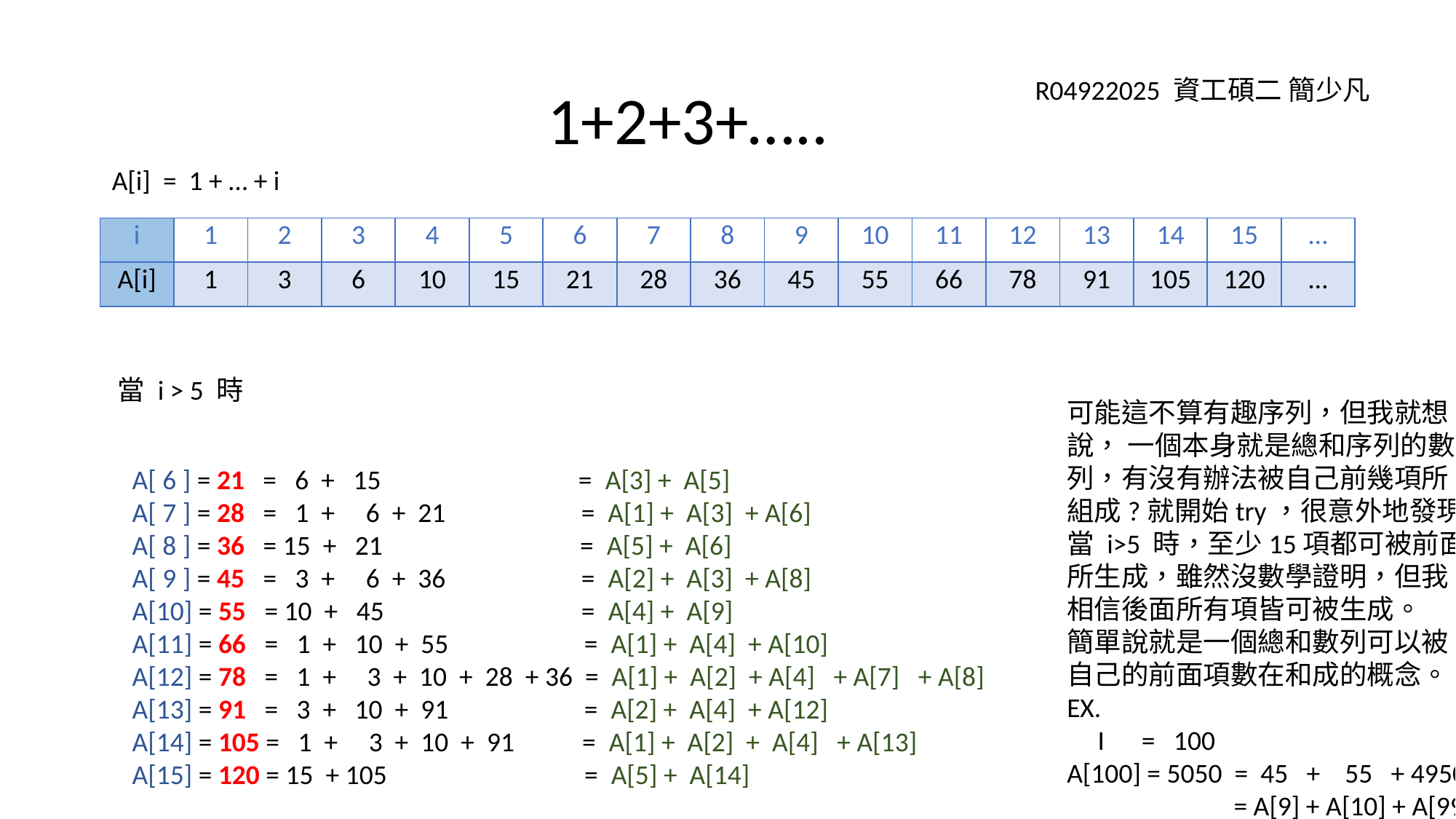

# 1+2+3+…..
R04922025 資工碩二 簡少凡
A[i]  =  1 + … + i
| i | 1 | 2 | 3 | 4 | 5 | 6 | 7 | 8 | 9 | 10 | 11 | 12 | 13 | 14 | 15 | … |
| --- | --- | --- | --- | --- | --- | --- | --- | --- | --- | --- | --- | --- | --- | --- | --- | --- |
| A[i] | 1 | 3 | 6 | 10 | 15 | 21 | 28 | 36 | 45 | 55 | 66 | 78 | 91 | 105 | 120 | … |
當 i > 5 時
可能這不算有趣序列，但我就想
說， 一個本身就是總和序列的數
列，有沒有辦法被自己前幾項所
組成?就開始try，很意外地發現，
當 i>5 時，至少15項都可被前面
所生成，雖然沒數學證明，但我
相信後面所有項皆可被生成。
簡單說就是一個總和數列可以被
自己的前面項數在和成的概念。
EX.
     I      =   100
A[100] = 5050  =  45   +    55   + 4950
                           = A[9] + A[10] + A[99]
A[ 6 ] = 21   =   6  +   15                                =  A[3] +  A[5]
A[ 7 ] = 28   =   1  +     6  +  21                      =  A[1] +  A[3]  + A[6]
A[ 8 ] = 36   = 15  +   21                                =  A[5] +  A[6]
A[ 9 ] = 45   =   3  +     6  +  36                      =  A[2] +  A[3]  + A[8]
A[10] = 55   = 10  +   45                                =  A[4] +  A[9]
A[11] = 66   =   1  +   10  +  55                      =  A[1] +  A[4]  + A[10]
A[12] = 78   =   1  +     3  +  10  +  28  + 36  =  A[1] +  A[2]  + A[4]   + A[7]   + A[8]
A[13] = 91   =   3  +   10  +  91                      =  A[2] +  A[4]  + A[12]
A[14] = 105 =   1  +     3  +  10  +  91           =  A[1] +  A[2]  +  A[4]   + A[13]
A[15] = 120 = 15  + 105                                =  A[5] +  A[14]